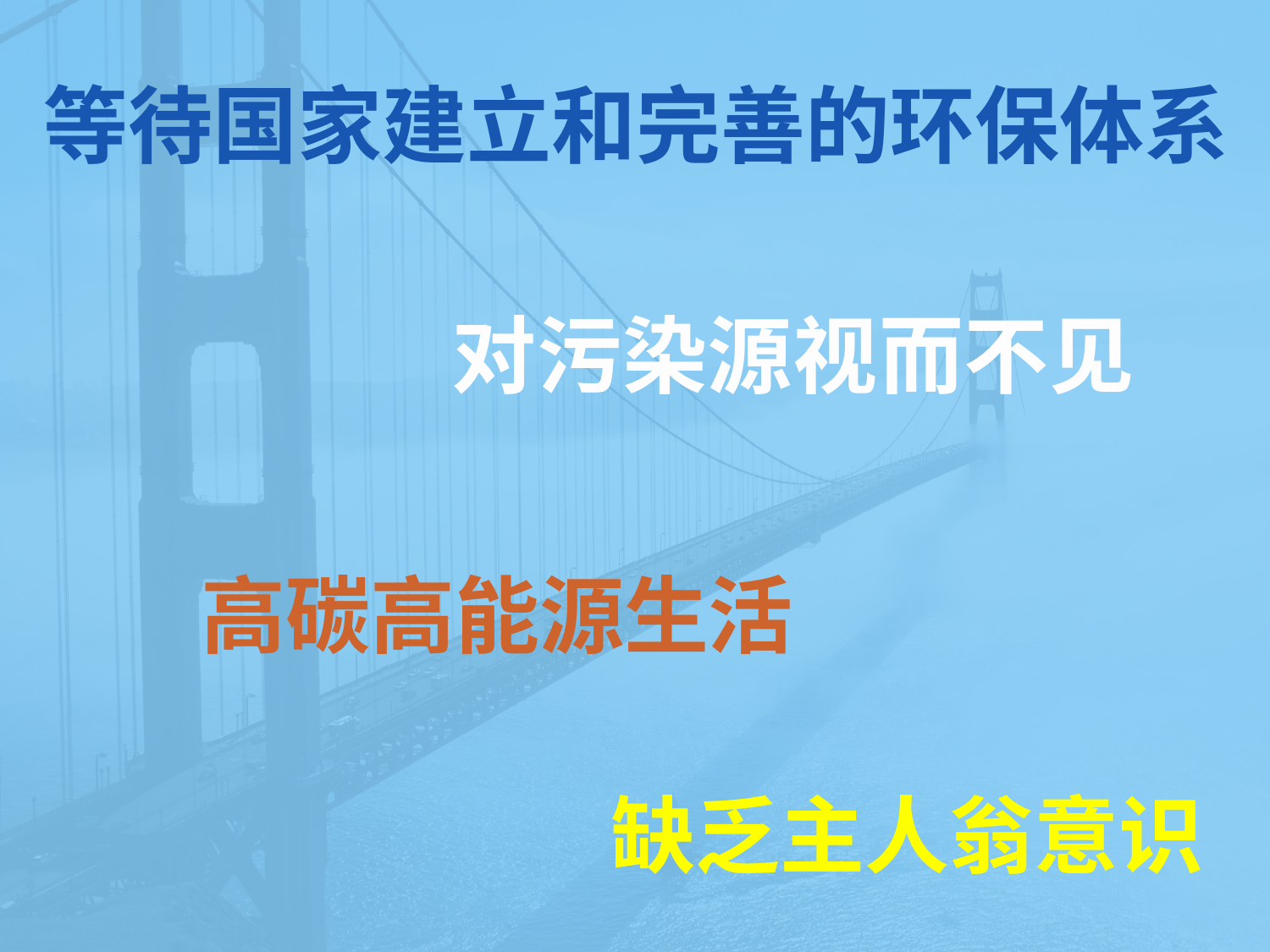

等待国家建立和完善的环保体系
对污染源视而不见
高碳高能源生活
缺乏主人翁意识